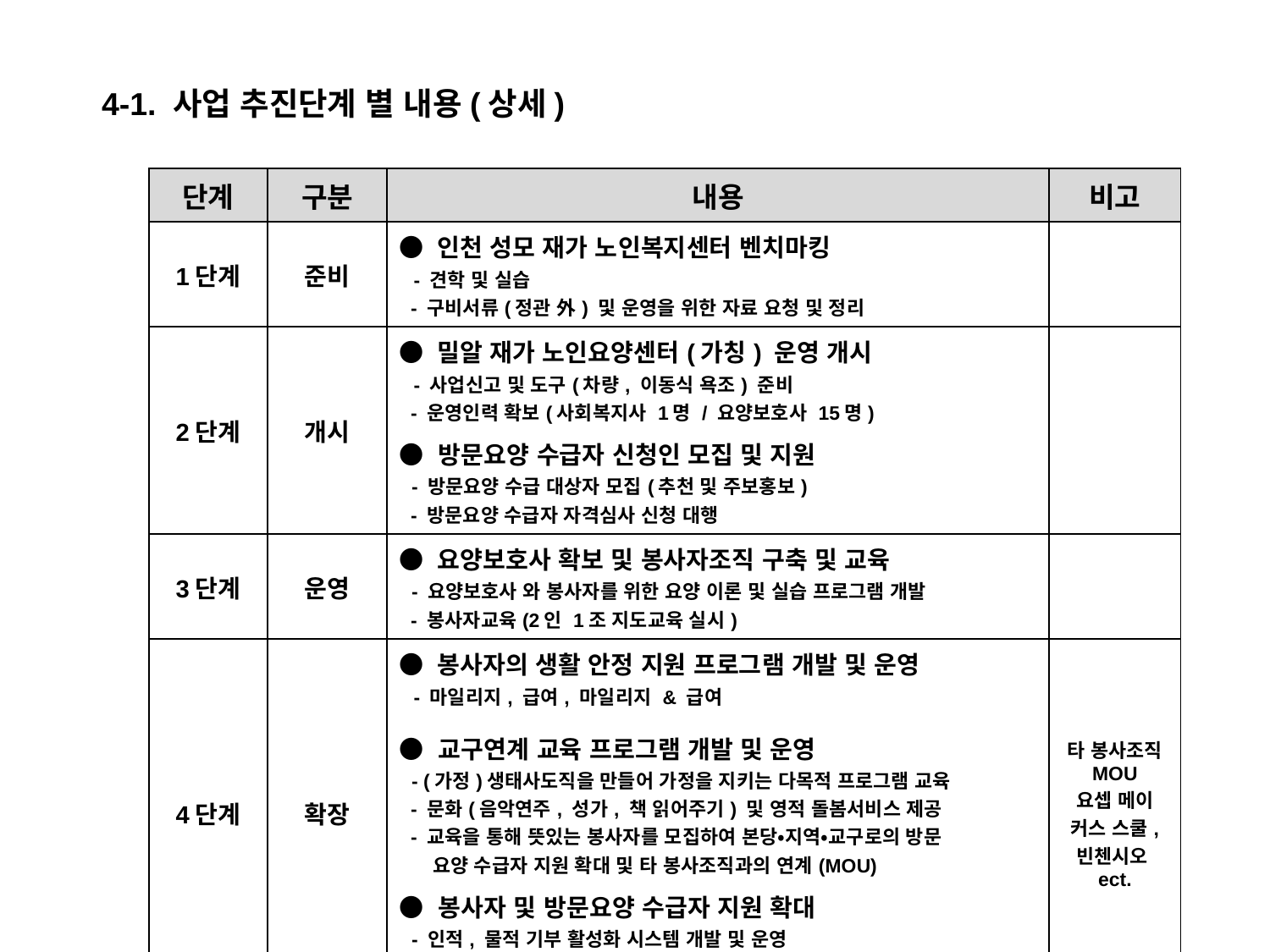

4-1. 사업 추진단계 별 내용(상세)
| 단계 | 구분 | 내용 | 비고 |
| --- | --- | --- | --- |
| 1단계 | 준비 | ● 인천 성모 재가 노인복지센터 벤치마킹 - 견학 및 실습 - 구비서류(정관 外) 및 운영을 위한 자료 요청 및 정리 |  |
| 2단계 | 개시 | ● 밀알 재가 노인요양센터(가칭) 운영 개시 - 사업신고 및 도구(차량, 이동식 욕조) 준비 - 운영인력 확보(사회복지사 1명 / 요양보호사 15명) ● 방문요양 수급자 신청인 모집 및 지원 - 방문요양 수급 대상자 모집(추천 및 주보홍보) - 방문요양 수급자 자격심사 신청 대행 |  |
| 3단계 | 운영 | ● 요양보호사 확보 및 봉사자조직 구축 및 교육 - 요양보호사 와 봉사자를 위한 요양 이론 및 실습 프로그램 개발 - 봉사자교육(2인 1조 지도교육 실시) |  |
| 4단계 | 확장 | ● 봉사자의 생활 안정 지원 프로그램 개발 및 운영 - 마일리지, 급여, 마일리지 & 급여 ● 교구연계 교육 프로그램 개발 및 운영 - (가정)생태사도직을 만들어 가정을 지키는 다목적 프로그램 교육 - 문화(음악연주, 성가, 책 읽어주기) 및 영적 돌봄서비스 제공 - 교육을 통해 뜻있는 봉사자를 모집하여 본당•지역•교구로의 방문 요양 수급자 지원 확대 및 타 봉사조직과의 연계(MOU) ● 봉사자 및 방문요양 수급자 지원 확대 - 인적, 물적 기부 활성화 시스템 개발 및 운영 - 생필품, 재활용품, 기부물품 지원 활성화 | 타 봉사조직 MOU 요셉 메이 커스 스쿨, 빈첸시오 ect. |